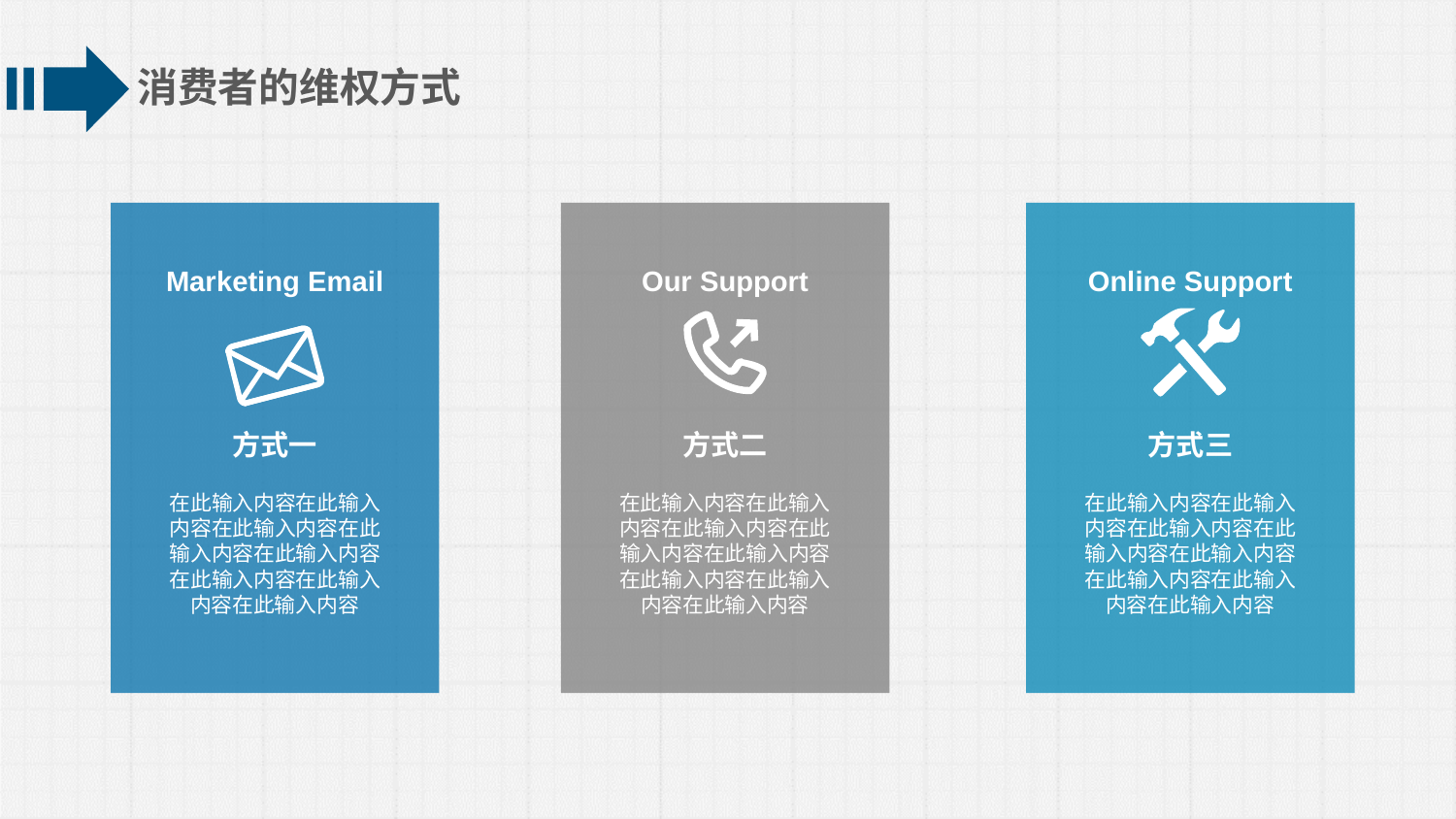

消费者的维权方式

Marketing Email
Our Support
Online Support

方式一
方式二
方式三
在此输入内容在此输入内容在此输入内容在此输入内容在此输入内容在此输入内容在此输入内容在此输入内容
在此输入内容在此输入内容在此输入内容在此输入内容在此输入内容在此输入内容在此输入内容在此输入内容
在此输入内容在此输入内容在此输入内容在此输入内容在此输入内容在此输入内容在此输入内容在此输入内容